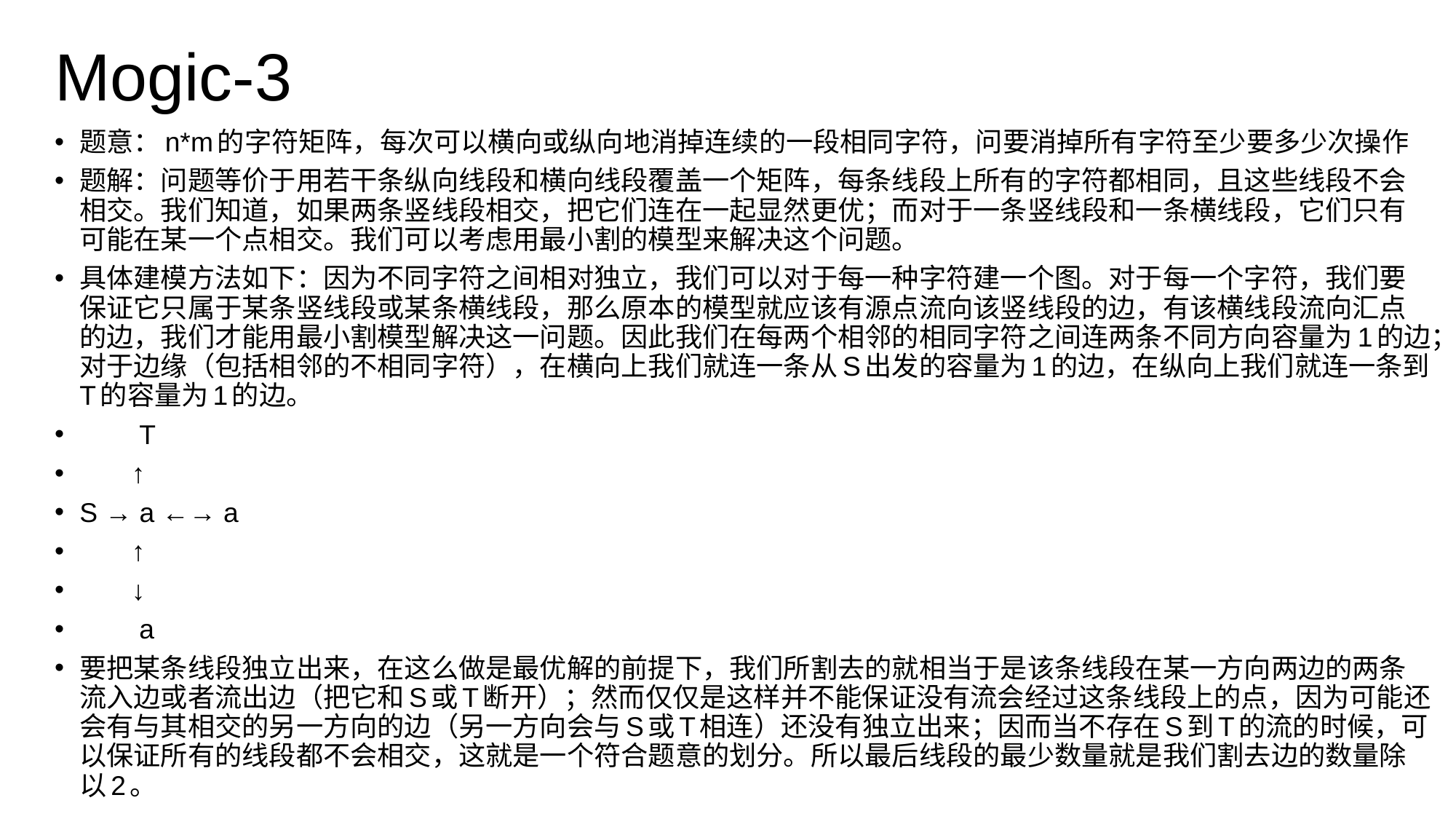

# Mogic-3
题意：n*m的字符矩阵，每次可以横向或纵向地消掉连续的一段相同字符，问要消掉所有字符至少要多少次操作
题解：问题等价于用若干条纵向线段和横向线段覆盖一个矩阵，每条线段上所有的字符都相同，且这些线段不会相交。我们知道，如果两条竖线段相交，把它们连在一起显然更优；而对于一条竖线段和一条横线段，它们只有可能在某一个点相交。我们可以考虑用最小割的模型来解决这个问题。
具体建模方法如下：因为不同字符之间相对独立，我们可以对于每一种字符建一个图。对于每一个字符，我们要保证它只属于某条竖线段或某条横线段，那么原本的模型就应该有源点流向该竖线段的边，有该横线段流向汇点的边，我们才能用最小割模型解决这一问题。因此我们在每两个相邻的相同字符之间连两条不同方向容量为1的边；对于边缘（包括相邻的不相同字符），在横向上我们就连一条从S出发的容量为1的边，在纵向上我们就连一条到T的容量为1的边。
        T
       ↑
S → a ←→ a
       ↑
       ↓
        a
要把某条线段独立出来，在这么做是最优解的前提下，我们所割去的就相当于是该条线段在某一方向两边的两条流入边或者流出边（把它和S或T断开）；然而仅仅是这样并不能保证没有流会经过这条线段上的点，因为可能还会有与其相交的另一方向的边（另一方向会与S或T相连）还没有独立出来；因而当不存在S到T的流的时候，可以保证所有的线段都不会相交，这就是一个符合题意的划分。所以最后线段的最少数量就是我们割去边的数量除以2。